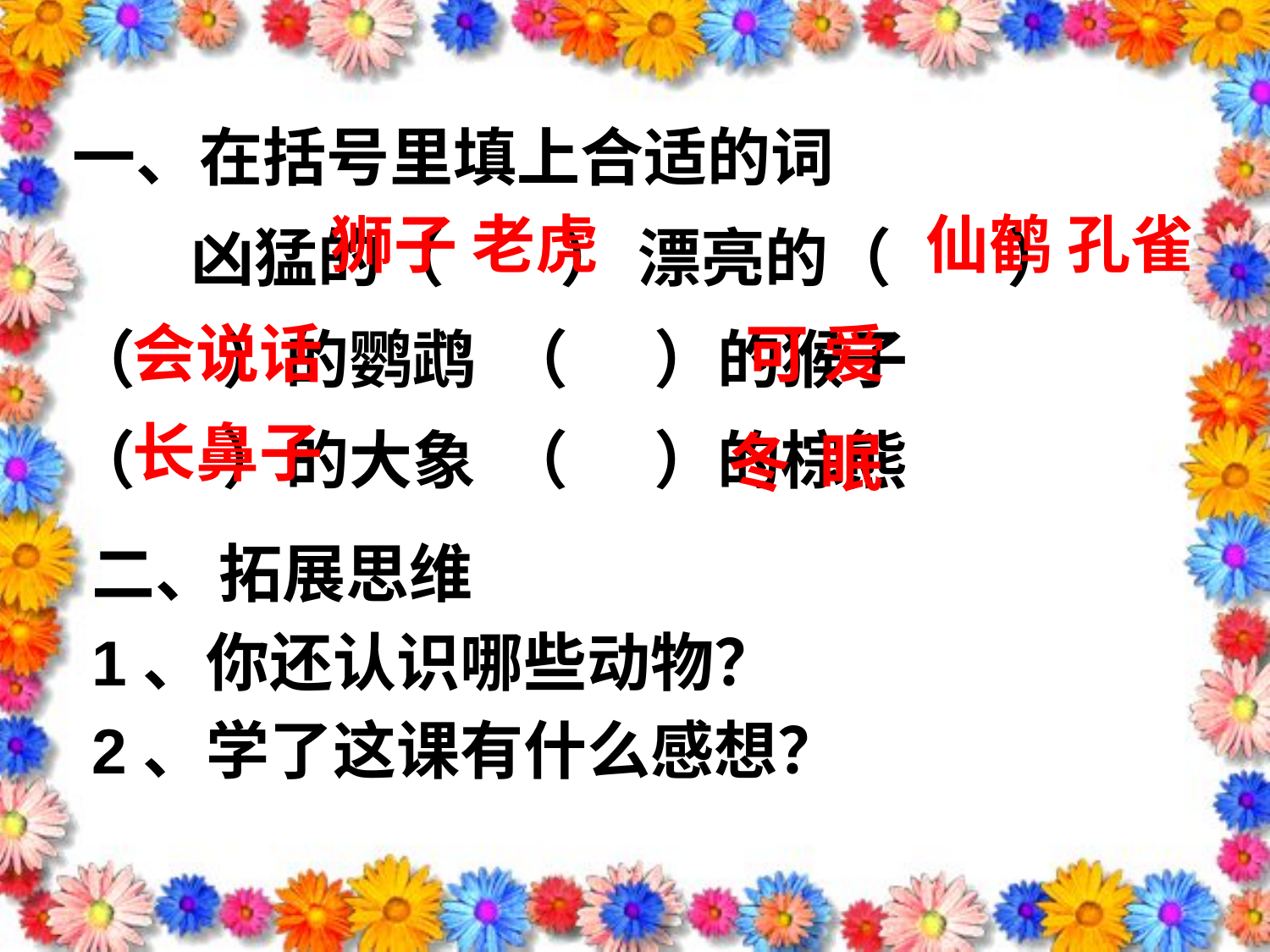

一、在括号里填上合适的词
凶猛的（        ） 漂亮的（        ）
（      ）的鹦鹉  （      ）的猴子
（      ）的大象  （      ）的棕熊
狮子 老虎
仙鹤 孔雀

会说话
可 爱
长鼻子
冬  眠
二、拓展思维
1、你还认识哪些动物？
2、学了这课有什么感想？